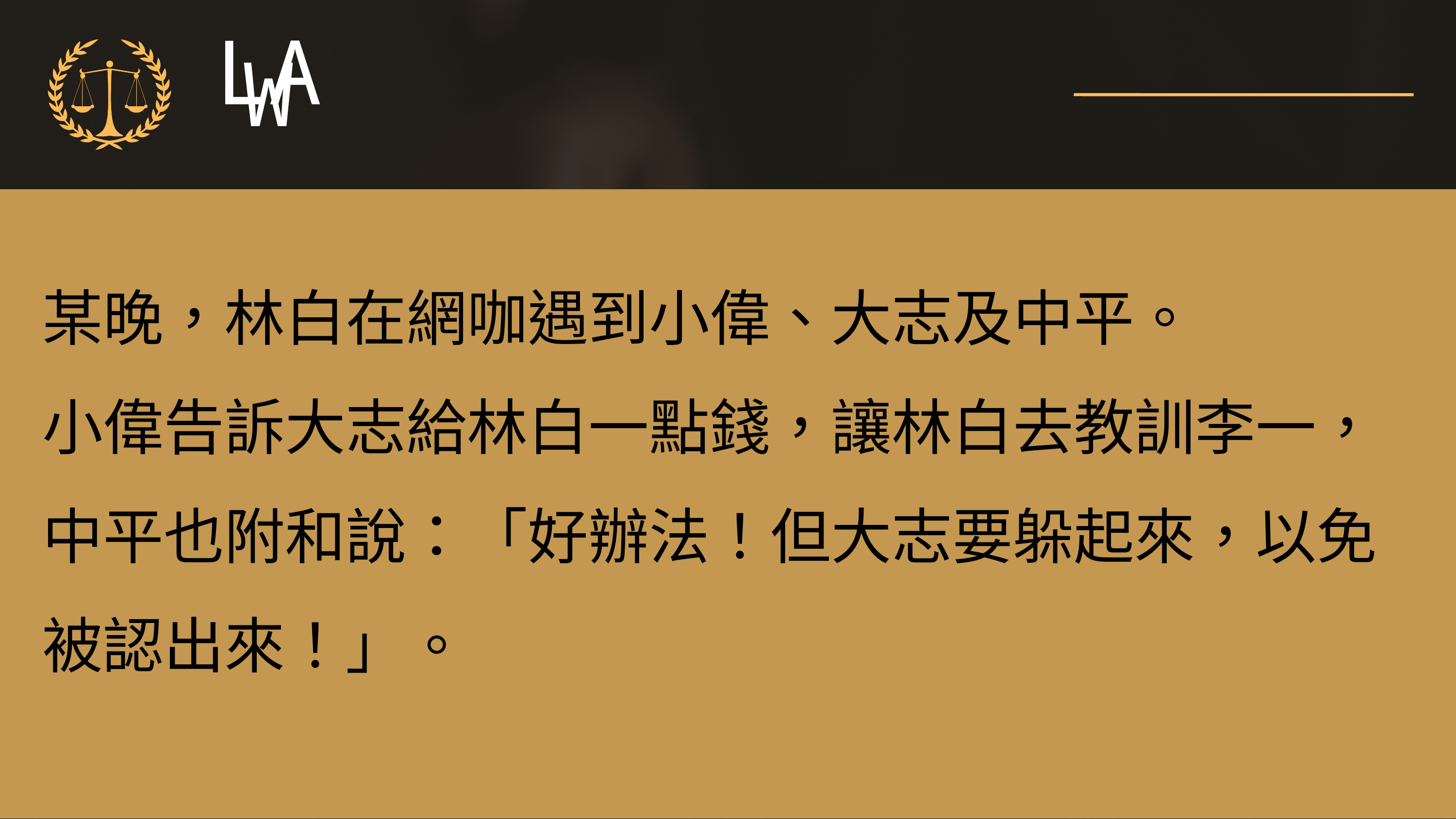

LAW

某晚，林白在網咖遇到小偉、大志及中平。
小偉告訴大志給林白一點錢，讓林白去教訓李一，中平也附和說：「好辦法！但大志要躲起來，以免被認出來！」。